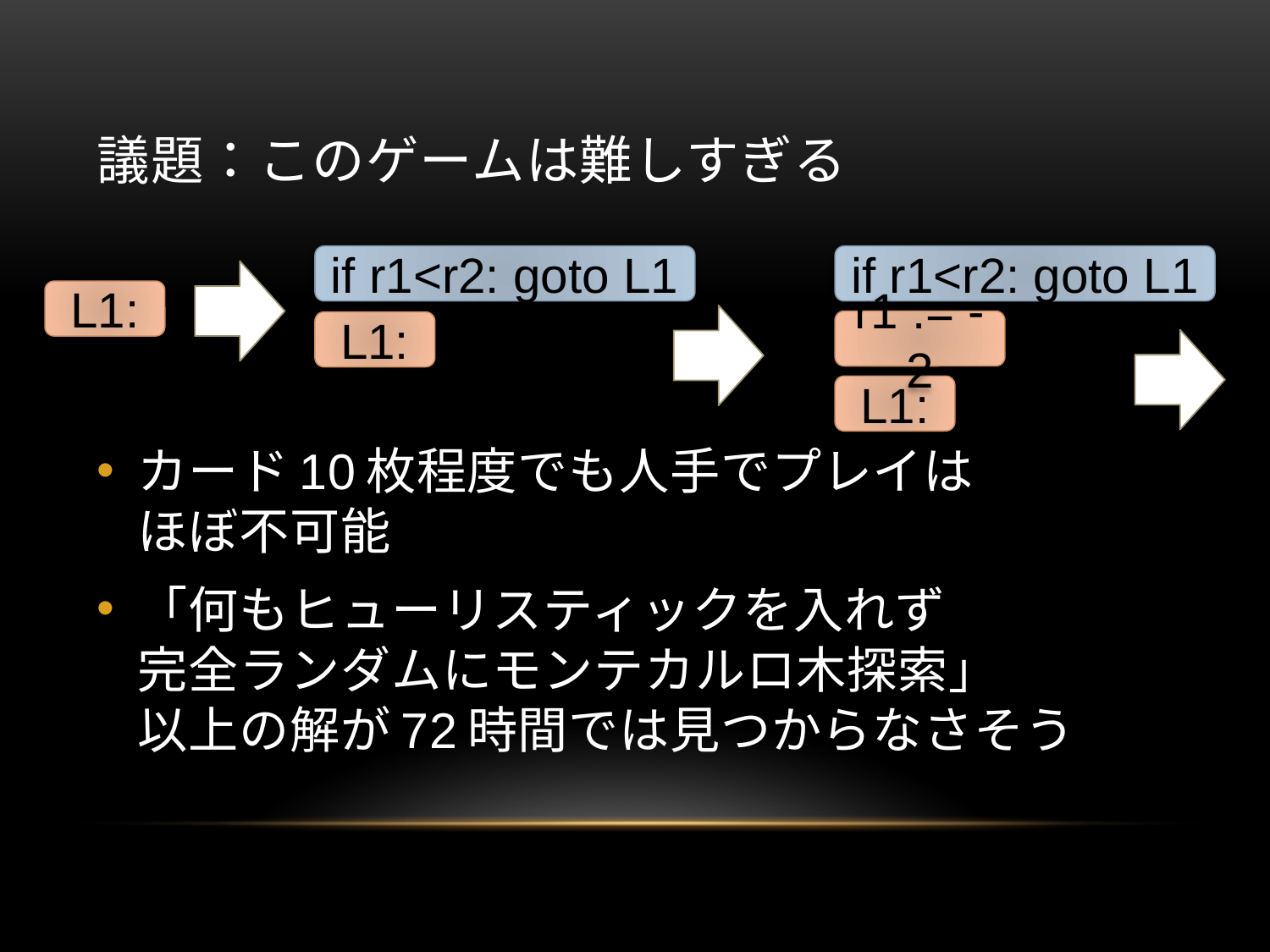

# 議題：このゲームは難しすぎる
if r1<r2: goto L1
if r1<r2: goto L1

カード10枚程度でも人手でプレイは
ほぼ不可能
「何もヒューリスティックを入れず
完全ランダムにモンテカルロ木探索」
以上の解が72時間では見つからなさそう
L1:

r1 := -2
L1:

L1: